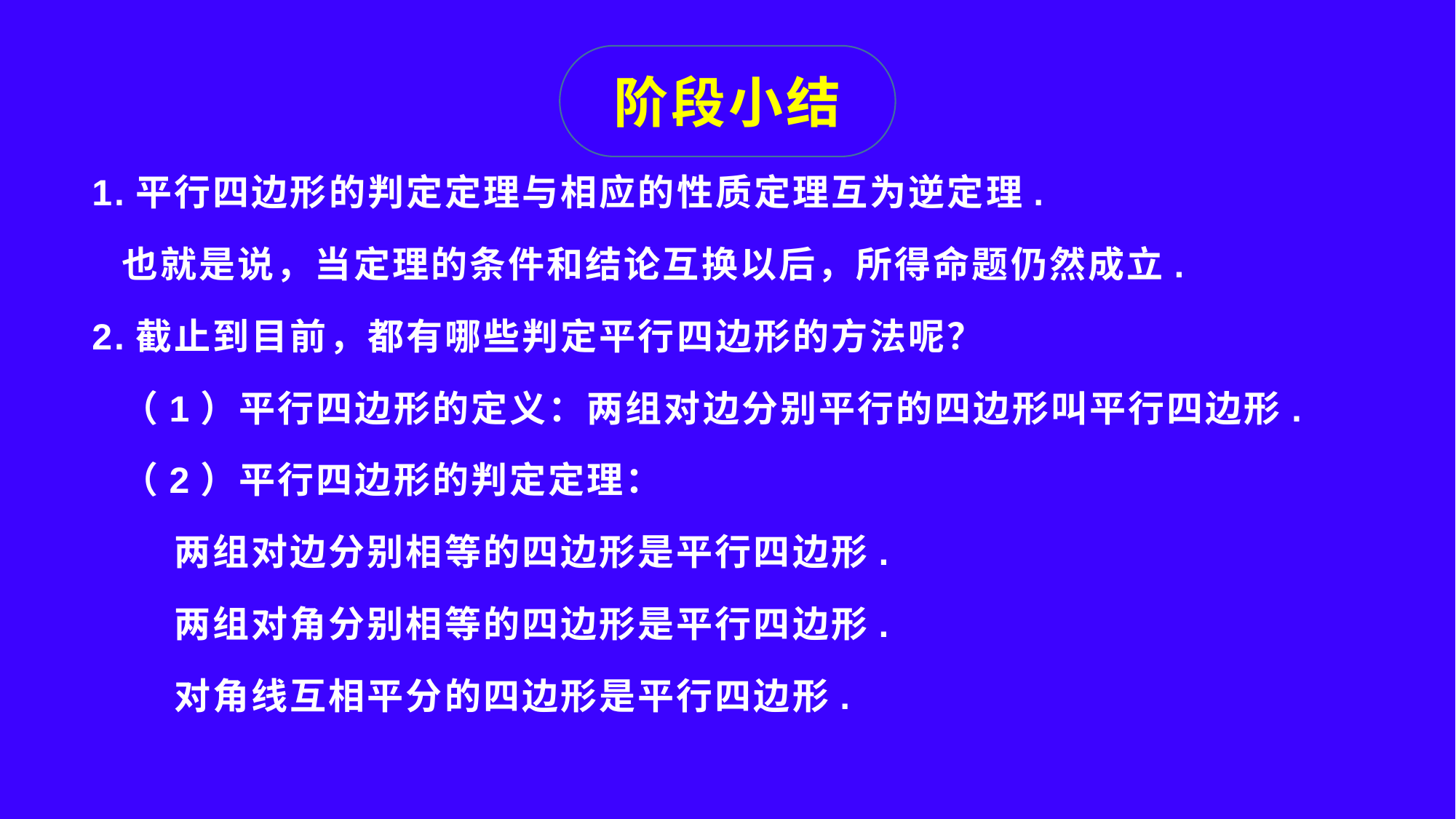

阶段小结
1.平行四边形的判定定理与相应的性质定理互为逆定理.
  也就是说，当定理的条件和结论互换以后，所得命题仍然成立.
2.截止到目前，都有哪些判定平行四边形的方法呢？
  （1）平行四边形的定义：两组对边分别平行的四边形叫平行四边形.
  （2）平行四边形的判定定理：
       两组对边分别相等的四边形是平行四边形.
       两组对角分别相等的四边形是平行四边形.
       对角线互相平分的四边形是平行四边形.